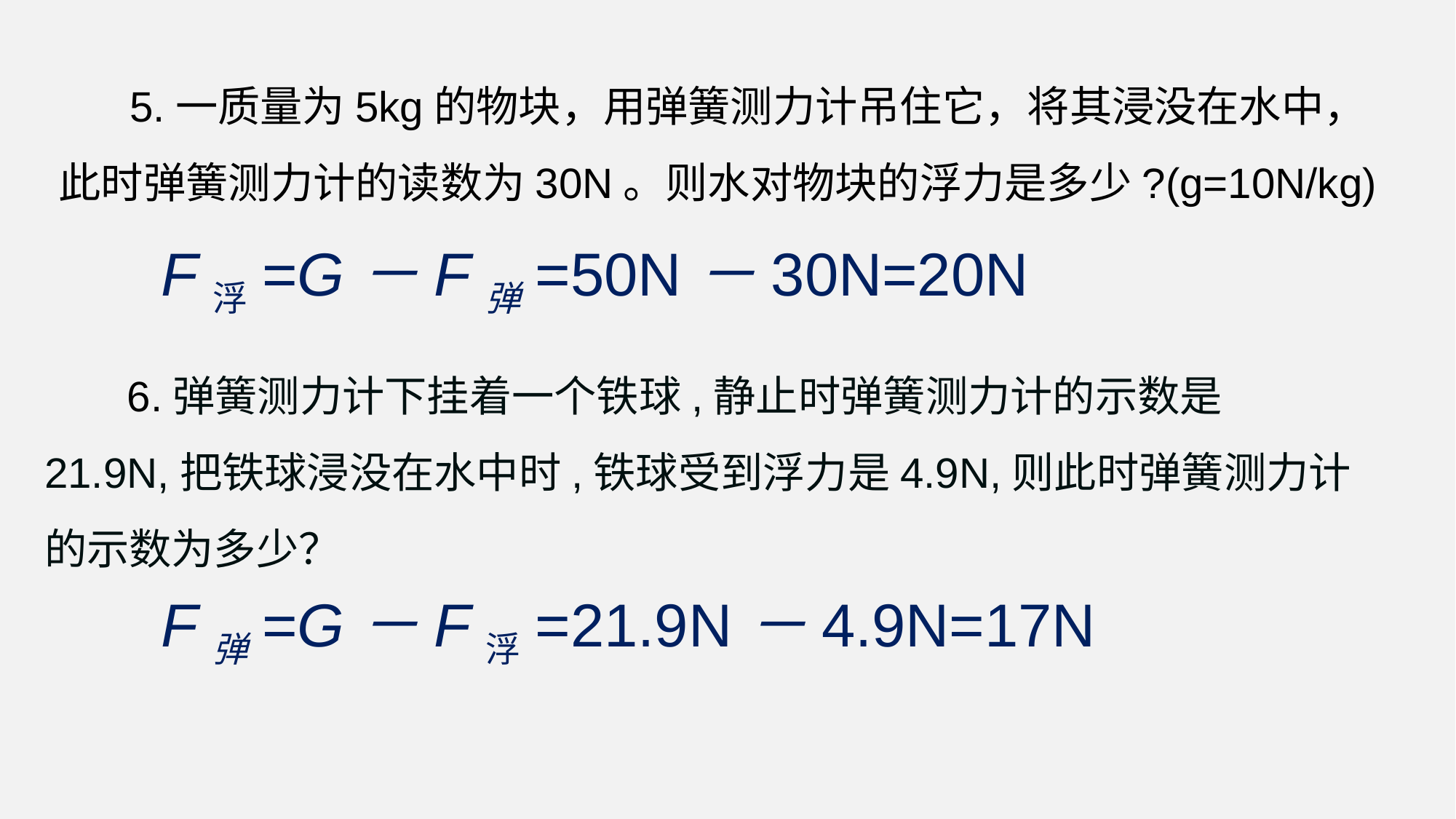

5.一质量为5kg的物块，用弹簧测力计吊住它，将其浸没在水中，此时弹簧测力计的读数为30N。则水对物块的浮力是多少?(g=10N/kg)
F浮=G－F弹=50N－30N=20N
       6.弹簧测力计下挂着一个铁球,静止时弹簧测力计的示数是21.9N,把铁球浸没在水中时,铁球受到浮力是4.9N,则此时弹簧测力计的示数为多少？
F弹=G－F浮=21.9N－4.9N=17N